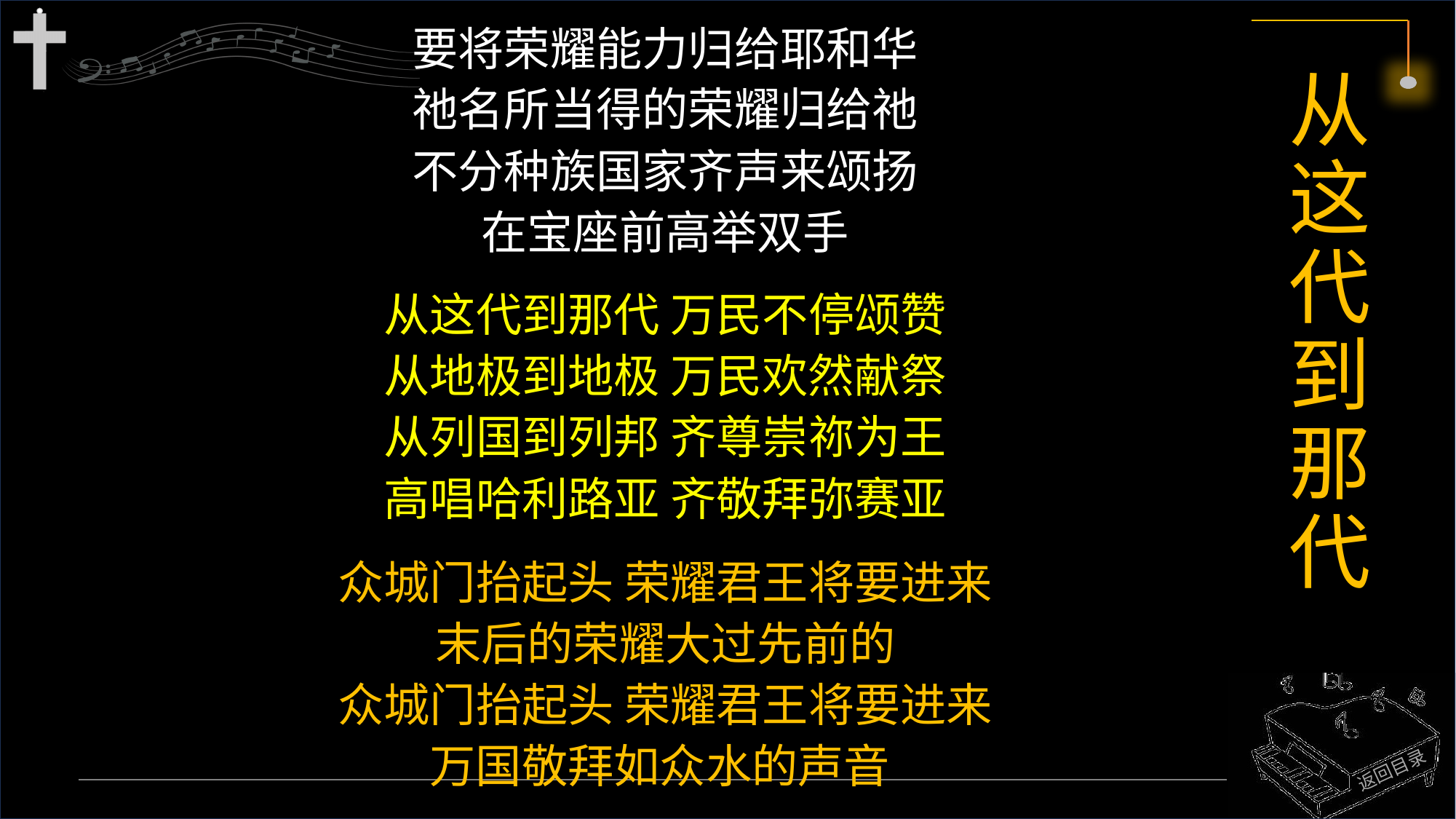

要将荣耀能力归给耶和华
祂名所当得的荣耀归给祂
不分种族国家齐声来颂扬
在宝座前高举双手

从这代到那代 万民不停颂赞
从地极到地极 万民欢然献祭
从列国到列邦 齐尊崇祢为王
高唱哈利路亚 齐敬拜弥赛亚

众城门抬起头 荣耀君王将要进来
末后的荣耀大过先前的
众城门抬起头 荣耀君王将要进来
万国敬拜如众水的声音
# 从这代到那代